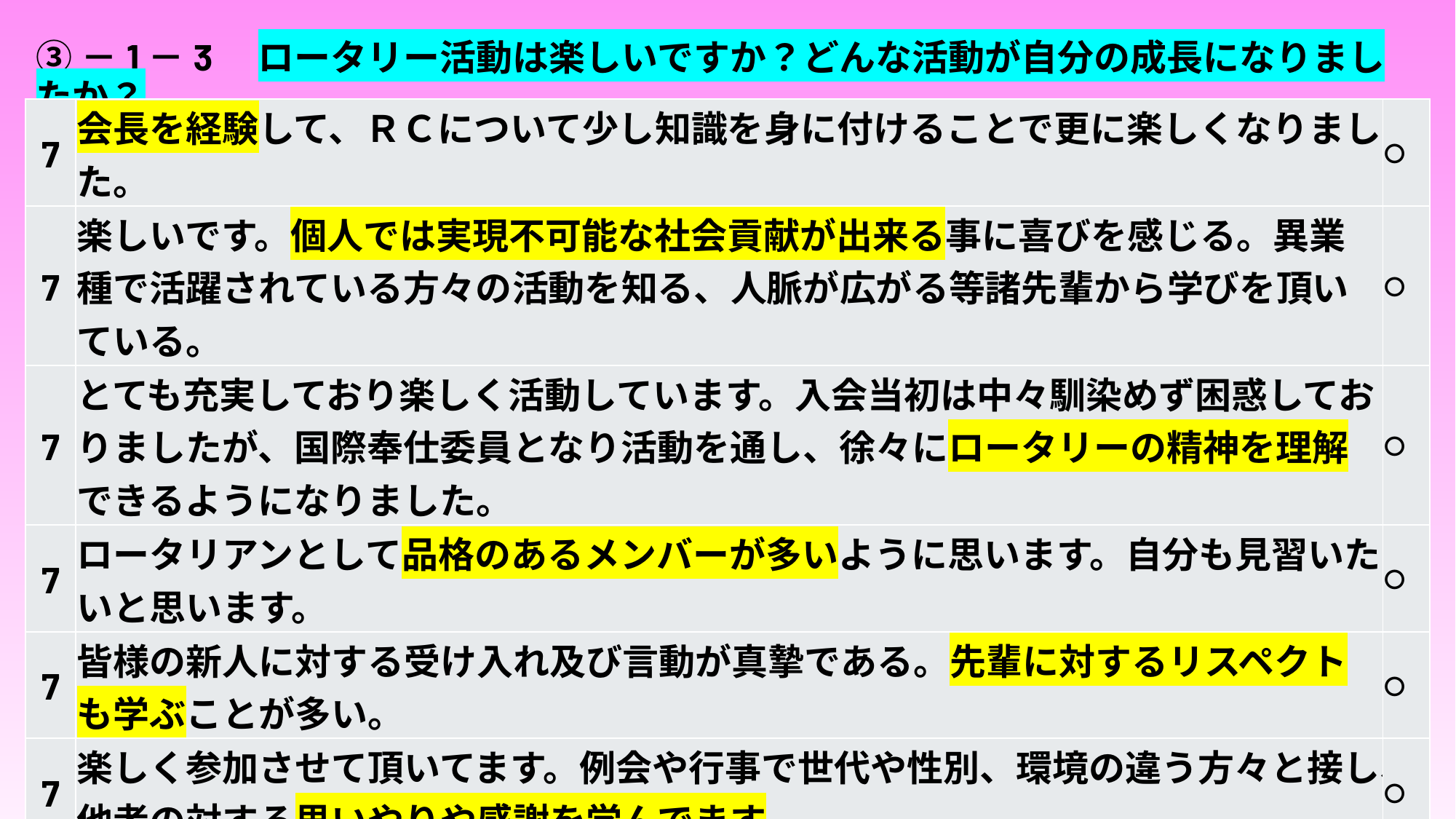

# ③－1－3　ロータリー活動は楽しいですか？どんな活動が自分の成長になりましたか？
| 7 | 会長を経験して、ＲＣについて少し知識を身に付けることで更に楽しくなりました。 | 〇 |
| --- | --- | --- |
| 7 | 楽しいです。個人では実現不可能な社会貢献が出来る事に喜びを感じる。異業種で活躍されている方々の活動を知る、人脈が広がる等諸先輩から学びを頂いている。 | 〇 |
| 7 | とても充実しており楽しく活動しています。入会当初は中々馴染めず困惑しておりましたが、国際奉仕委員となり活動を通し、徐々にロータリーの精神を理解できるようになりました。 | 〇 |
| 7 | ロータリアンとして品格のあるメンバーが多いように思います。自分も見習いたいと思います。 | 〇 |
| 7 | 皆様の新人に対する受け入れ及び言動が真摯である。先輩に対するリスペクトも学ぶことが多い。 | 〇 |
| 7 | 楽しく参加させて頂いてます。例会や行事で世代や性別、環境の違う方々と接し、他者の対する思いやりや感謝を学んでます。 | 〇 |
| 7 | メンバーの皆様と協力して努力してまいりました。 | 〇 |
| 7 | 全ての活動が学びとなっています。 | 〇 |